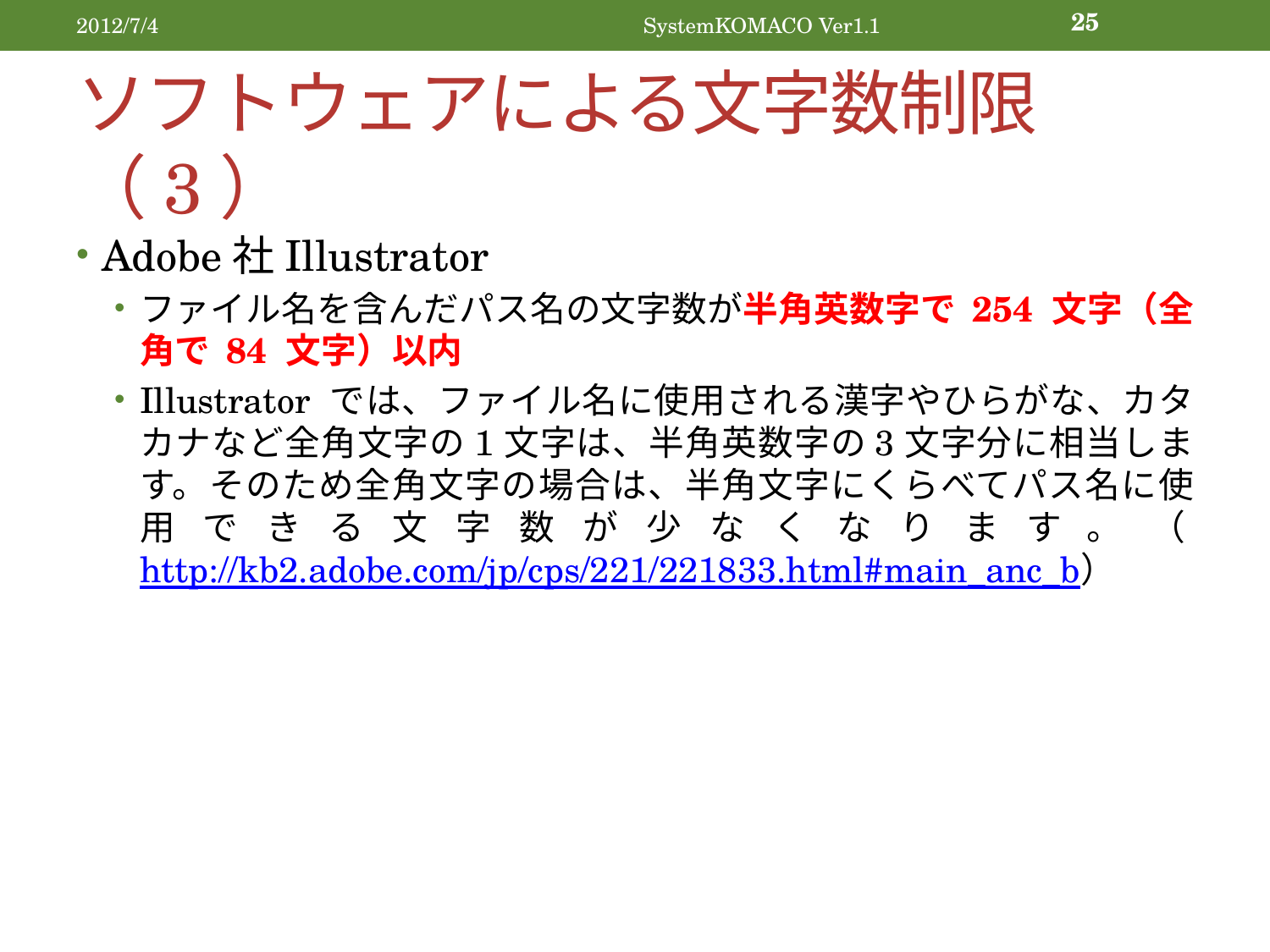

2012/7/4
SystemKOMACO Ver1.1
25
# ソフトウェアによる文字数制限（3）
Adobe社Illustrator
ファイル名を含んだパス名の文字数が半角英数字で 254 文字（全角で 84 文字）以内
Illustrator では、ファイル名に使用される漢字やひらがな、カタカナなど全角文字の1文字は、半角英数字の3文字分に相当します。そのため全角文字の場合は、半角文字にくらべてパス名に使用できる文字数が少なくなります。（http://kb2.adobe.com/jp/cps/221/221833.html#main_anc_b）